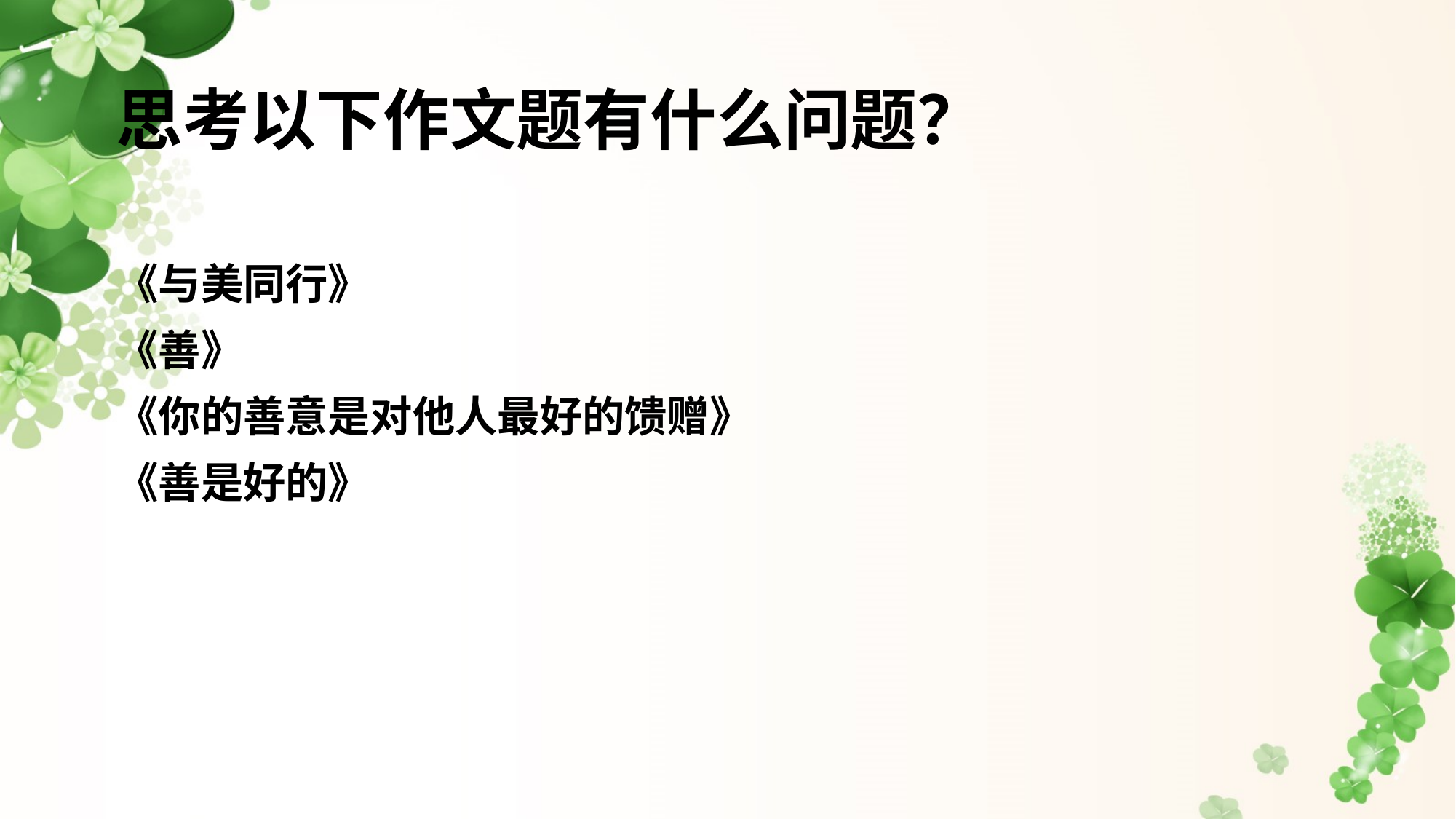

# 思考以下作文题有什么问题？

《与美同行》
《善》
《你的善意是对他人最好的馈赠》
《善是好的》